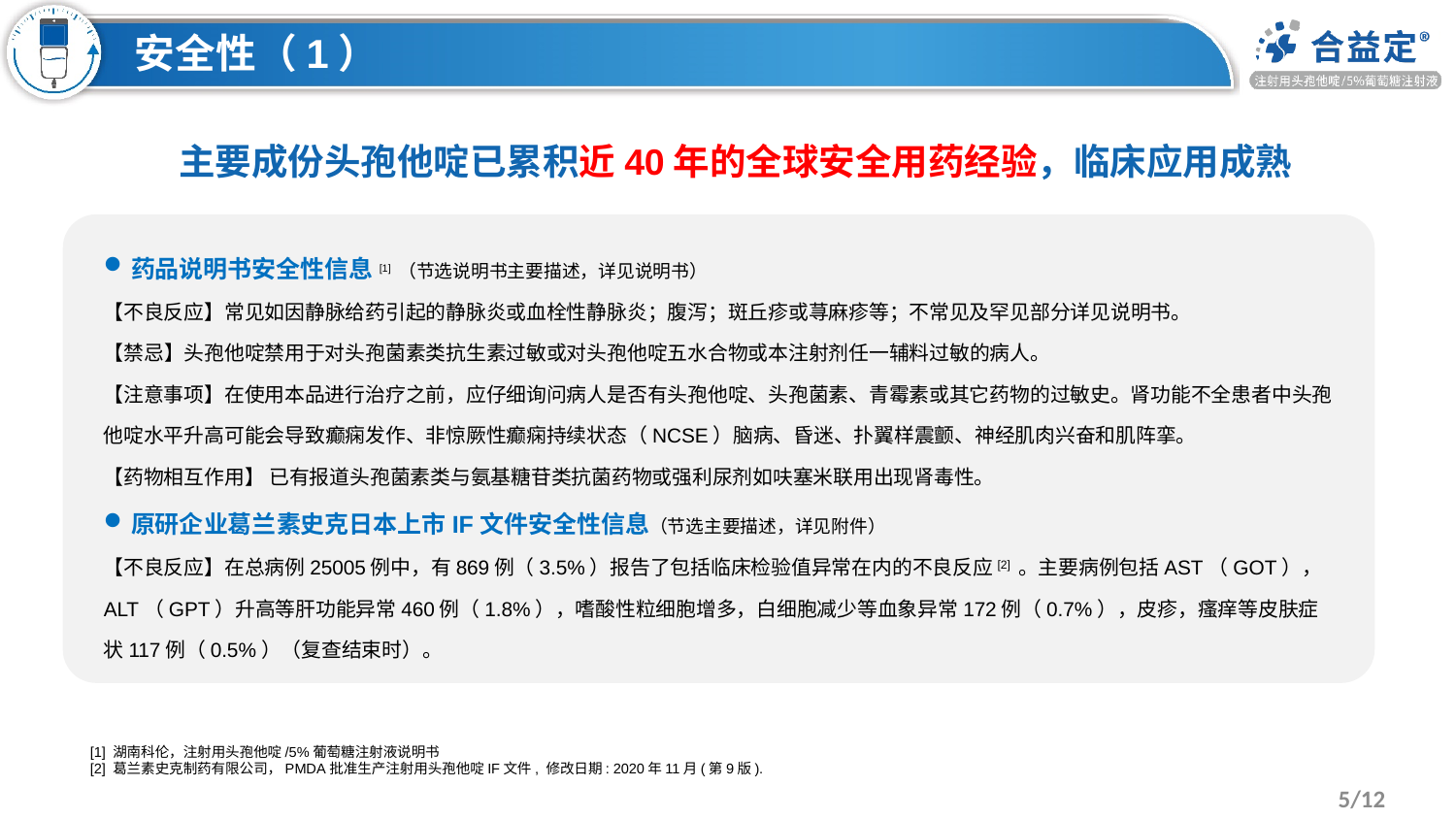

安全性（1）
主要成份头孢他啶已累积近40年的全球安全用药经验，临床应用成熟

药品说明书安全性信息[1] （节选说明书主要描述，详见说明书）
【不良反应】常见如因静脉给药引起的静脉炎或血栓性静脉炎；腹泻；斑丘疹或荨麻疹等；不常见及罕见部分详见说明书。
【禁忌】头孢他啶禁用于对头孢菌素类抗生素过敏或对头孢他啶五水合物或本注射剂任一辅料过敏的病人。
【注意事项】在使用本品进行治疗之前，应仔细询问病人是否有头孢他啶、头孢菌素、青霉素或其它药物的过敏史。肾功能不全患者中头孢他啶水平升高可能会导致癫痫发作、非惊厥性癫痫持续状态（NCSE）脑病、昏迷、扑翼样震颤、神经肌肉兴奋和肌阵挛。
【药物相互作用】 已有报道头孢菌素类与氨基糖苷类抗菌药物或强利尿剂如呋塞米联用出现肾毒性。
原研企业葛兰素史克日本上市IF文件安全性信息（节选主要描述，详见附件）
【不良反应】在总病例25005例中，有869例（3.5%）报告了包括临床检验值异常在内的不良反应[2] 。主要病例包括AST（GOT），ALT（GPT）升高等肝功能异常460例（1.8%），嗜酸性粒细胞增多，白细胞减少等血象异常172例（0.7%），皮疹，瘙痒等皮肤症状117例（0.5%）（复查结束时）。

[1] 湖南科伦，注射用头孢他啶/5%葡萄糖注射液说明书
[2] 葛兰素史克制药有限公司，PMDA批准生产注射用头孢他啶IF文件, 修改日期: 2020年11月(第9版).